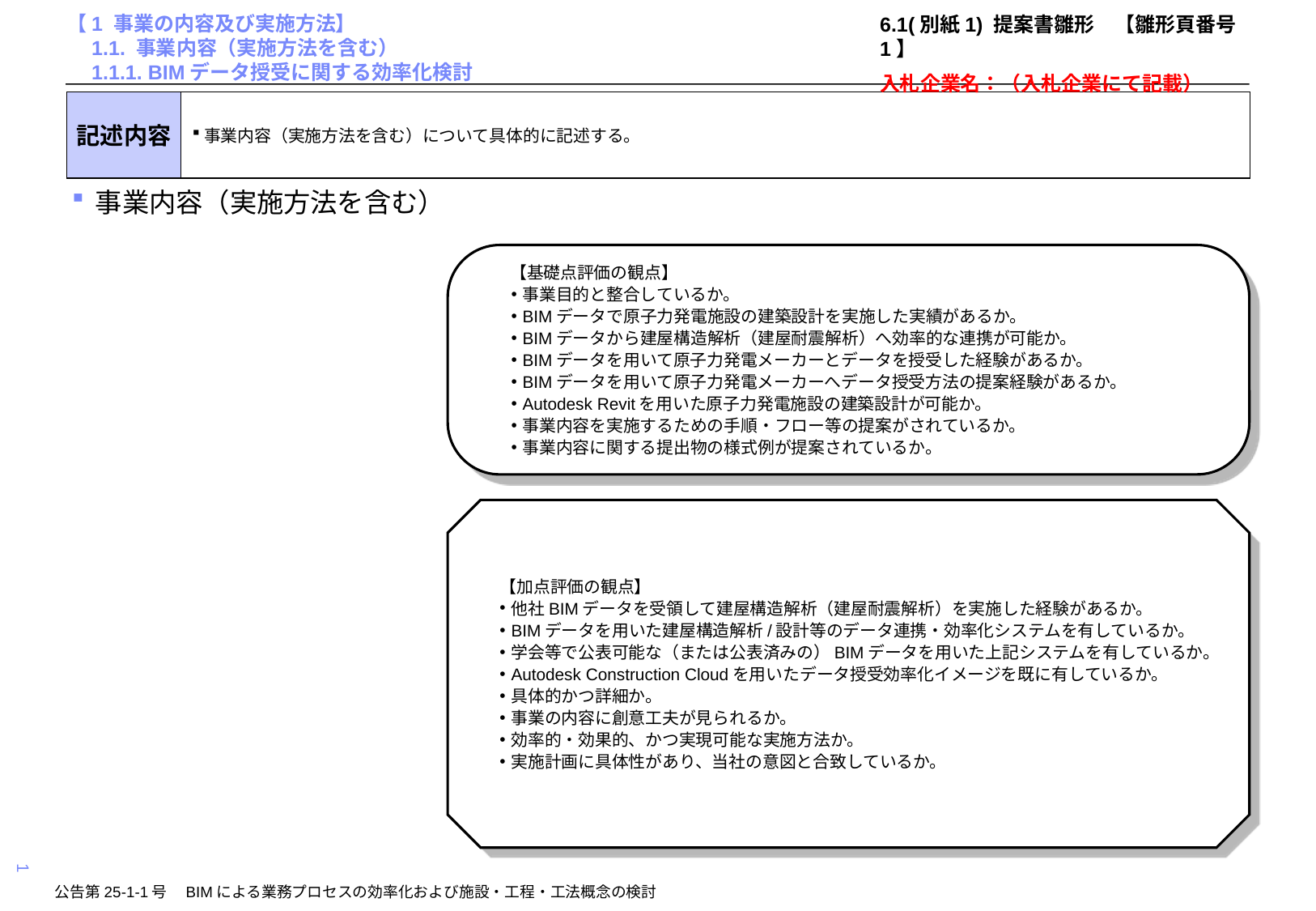

6.1(別紙1) 提案書雛形　【雛形頁番号1】
入札企業名：（入札企業にて記載）
# 【1 事業の内容及び実施方法】 　1.1. 事業内容（実施方法を含む） 　1.1.1. BIMデータ授受に関する効率化検討
記述内容
事業内容（実施方法を含む）について具体的に記述する。
事業内容（実施方法を含む）
【基礎点評価の観点】
事業目的と整合しているか。
BIMデータで原子力発電施設の建築設計を実施した実績があるか。
BIMデータから建屋構造解析（建屋耐震解析）へ効率的な連携が可能か。
BIMデータを用いて原子力発電メーカーとデータを授受した経験があるか。
BIMデータを用いて原子力発電メーカーへデータ授受方法の提案経験があるか。
Autodesk Revitを用いた原子力発電施設の建築設計が可能か。
事業内容を実施するための手順・フロー等の提案がされているか。
事業内容に関する提出物の様式例が提案されているか。
【加点評価の観点】
他社BIMデータを受領して建屋構造解析（建屋耐震解析）を実施した経験があるか。
BIMデータを用いた建屋構造解析/設計等のデータ連携・効率化システムを有しているか。
学会等で公表可能な（または公表済みの）BIMデータを用いた上記システムを有しているか。
Autodesk Construction Cloudを用いたデータ授受効率化イメージを既に有しているか。
具体的かつ詳細か。
事業の内容に創意工夫が見られるか。
効率的・効果的、かつ実現可能な実施方法か。
実施計画に具体性があり、当社の意図と合致しているか。
1